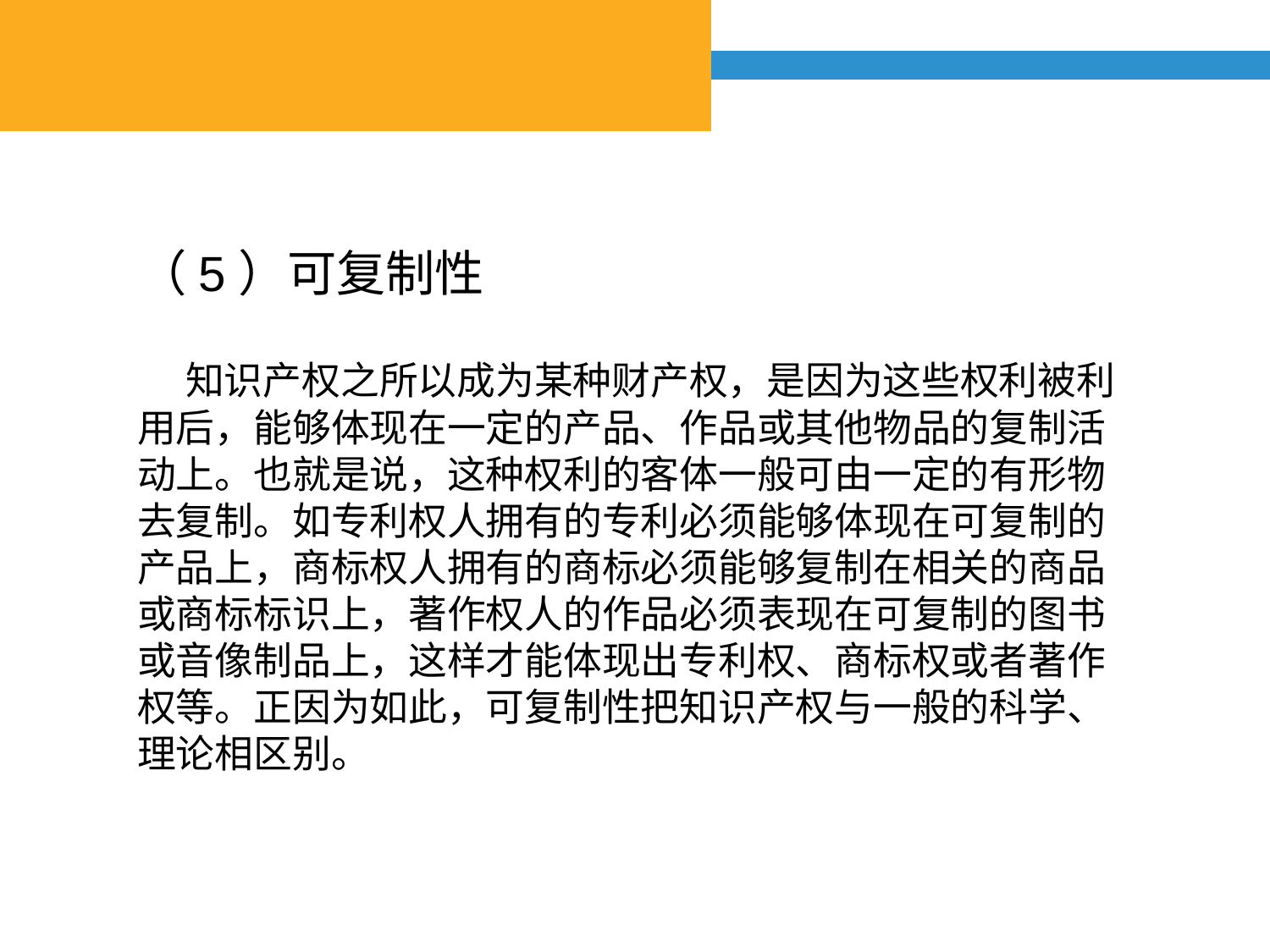

（5）可复制性

    知识产权之所以成为某种财产权，是因为这些权利被利用后，能够体现在一定的产品、作品或其他物品的复制活动上。也就是说，这种权利的客体一般可由一定的有形物去复制。如专利权人拥有的专利必须能够体现在可复制的产品上，商标权人拥有的商标必须能够复制在相关的商品或商标标识上，著作权人的作品必须表现在可复制的图书或音像制品上，这样才能体现出专利权、商标权或者著作权等。正因为如此，可复制性把知识产权与一般的科学、理论相区别。